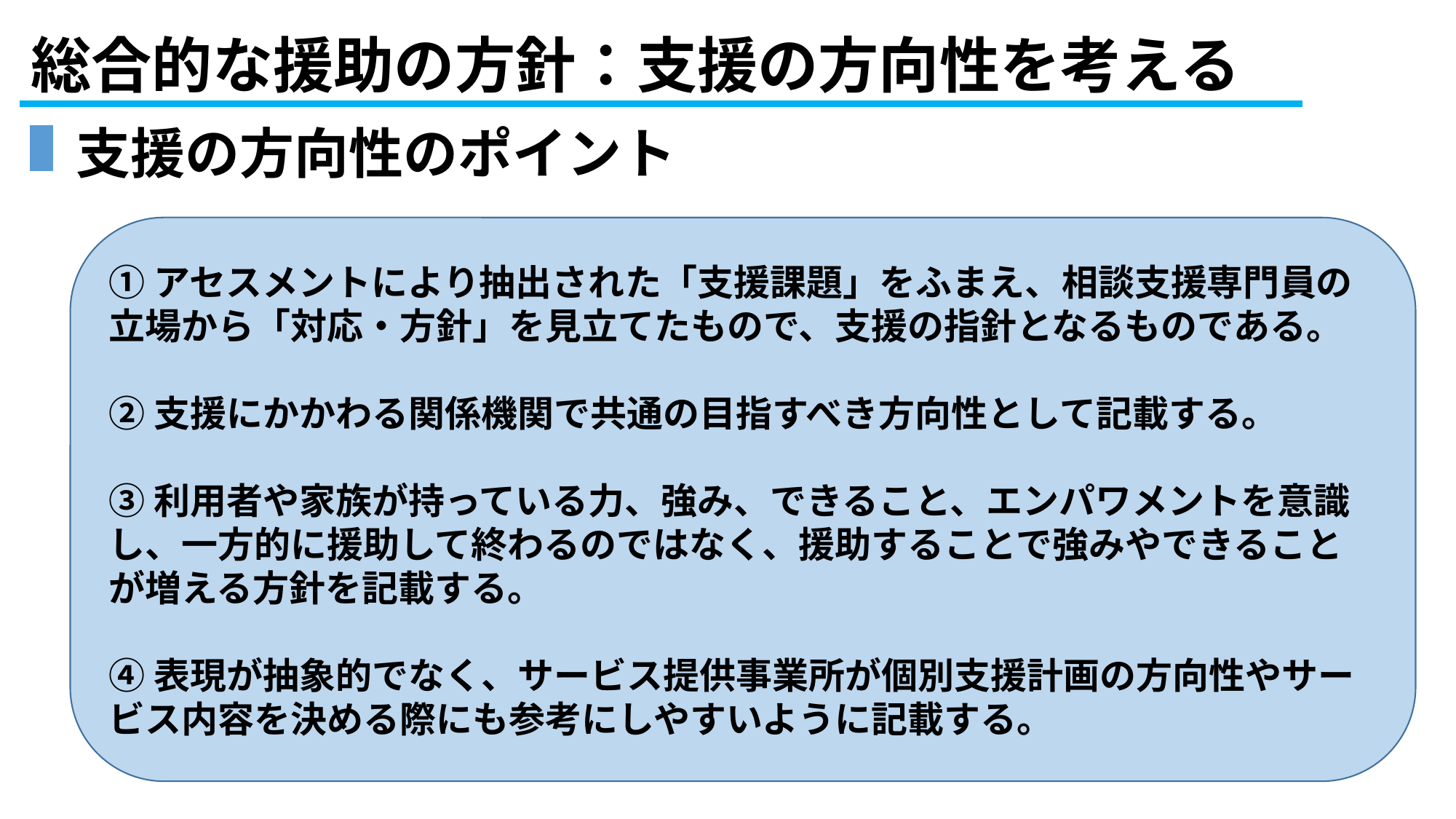

# 総合的な援助の方針：支援の方向性を考える
 支援の方向性のポイント
①アセスメントにより抽出された「支援課題」をふまえ、相談支援専門員の立場から「対応・方針」を見立てたもので、支援の指針となるものである。

②支援にかかわる関係機関で共通の目指すべき方向性として記載する。

③利用者や家族が持っている力、強み、できること、エンパワメントを意識し、一方的に援助して終わるのではなく、援助することで強みやできることが増える方針を記載する。

④表現が抽象的でなく、サービス提供事業所が個別支援計画の方向性やサービス内容を決める際にも参考にしやすいように記載する。